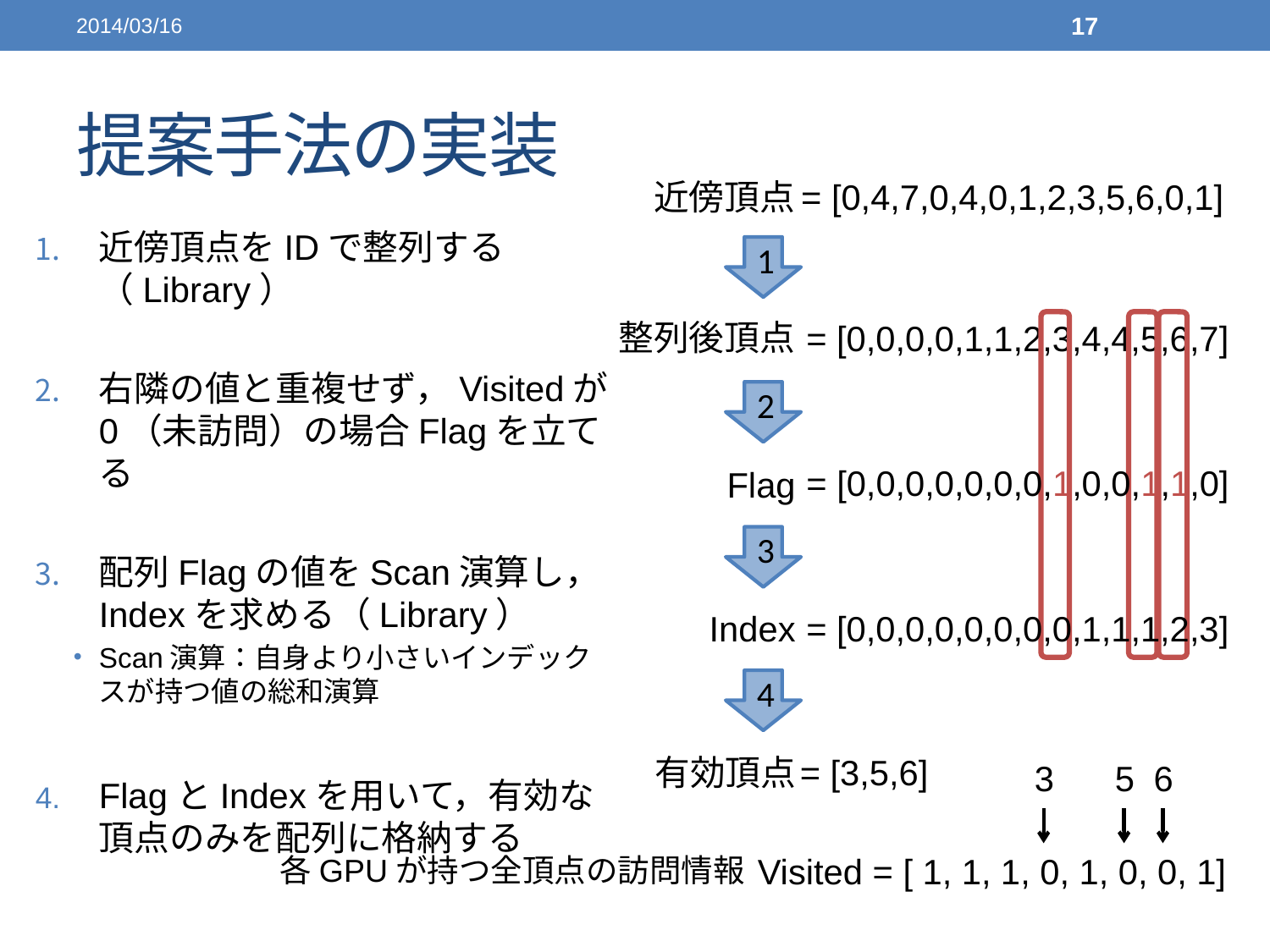

2014/03/16
17
# 提案手法の実装
近傍頂点
= [0,4,7,0,4,0,1,2,3,5,6,0,1]
近傍頂点をIDで整列する（Library）

右隣の値と重複せず，Visitedが0（未訪問）の場合Flagを立てる

配列Flagの値をScan演算し，Indexを求める（Library）
Scan演算：自身より小さいインデックスが持つ値の総和演算

FlagとIndexを用いて，有効な頂点のみを配列に格納する
1
整列後頂点
= [0,0,0,0,1,1,2,3,4,4,5,6,7]

2
= [0,0,0,0,0,0,0,1,0,0,1,1,0]
Flag
3
Index
= [0,0,0,0,0,0,0,0,1,1,1,2,3]
4
有効頂点
= [3,5,6]
3
5
6
Visited = [ 1, 1, 1, 0, 1, 0, 0, 1]
各GPUが持つ全頂点の訪問情報